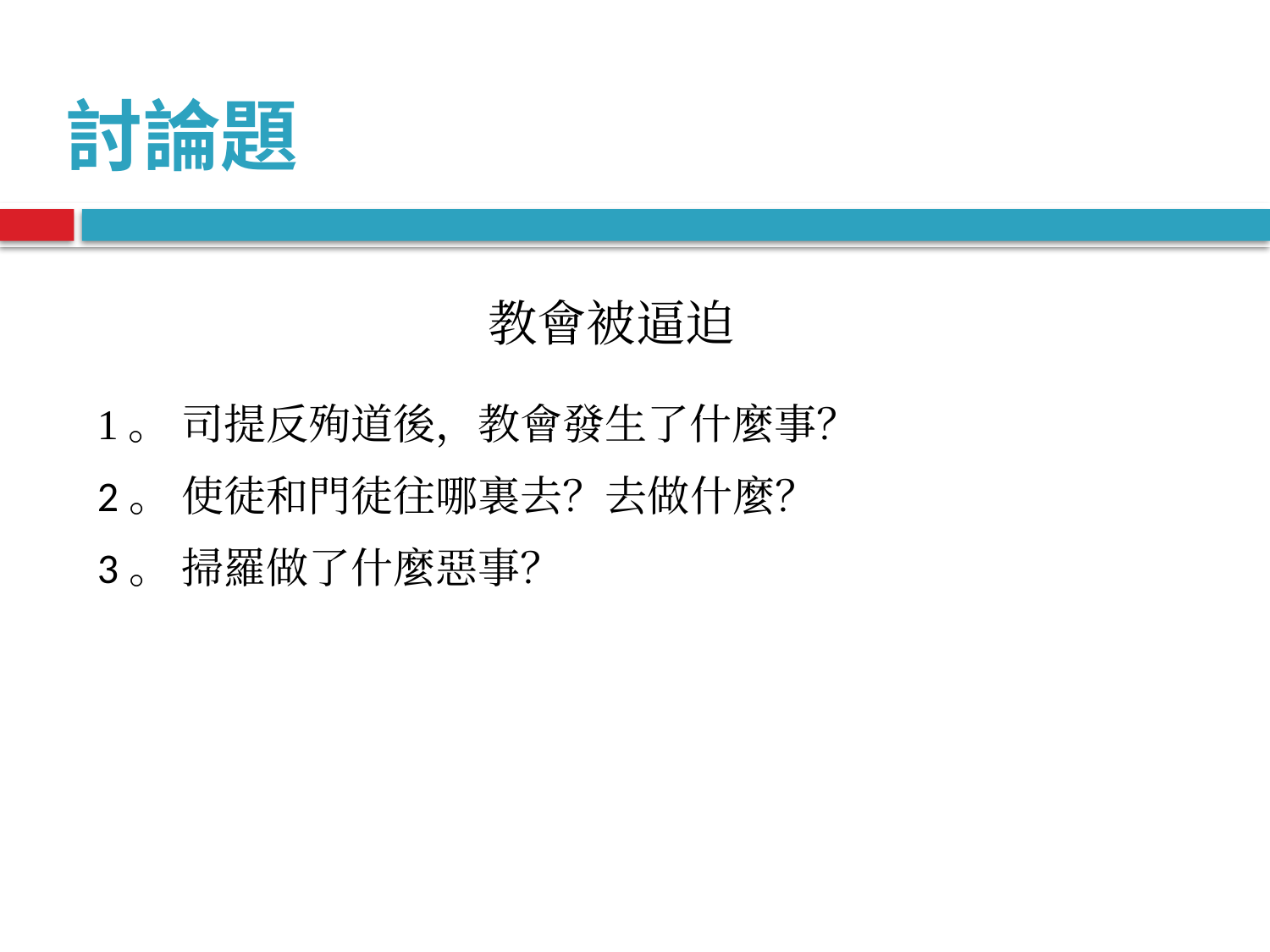

討論題
                             教會被逼迫
1。 司提反殉道後，教會發生了什麼事？
2。 使徒和門徒往哪裏去？去做什麼？
3。 掃羅做了什麼惡事？